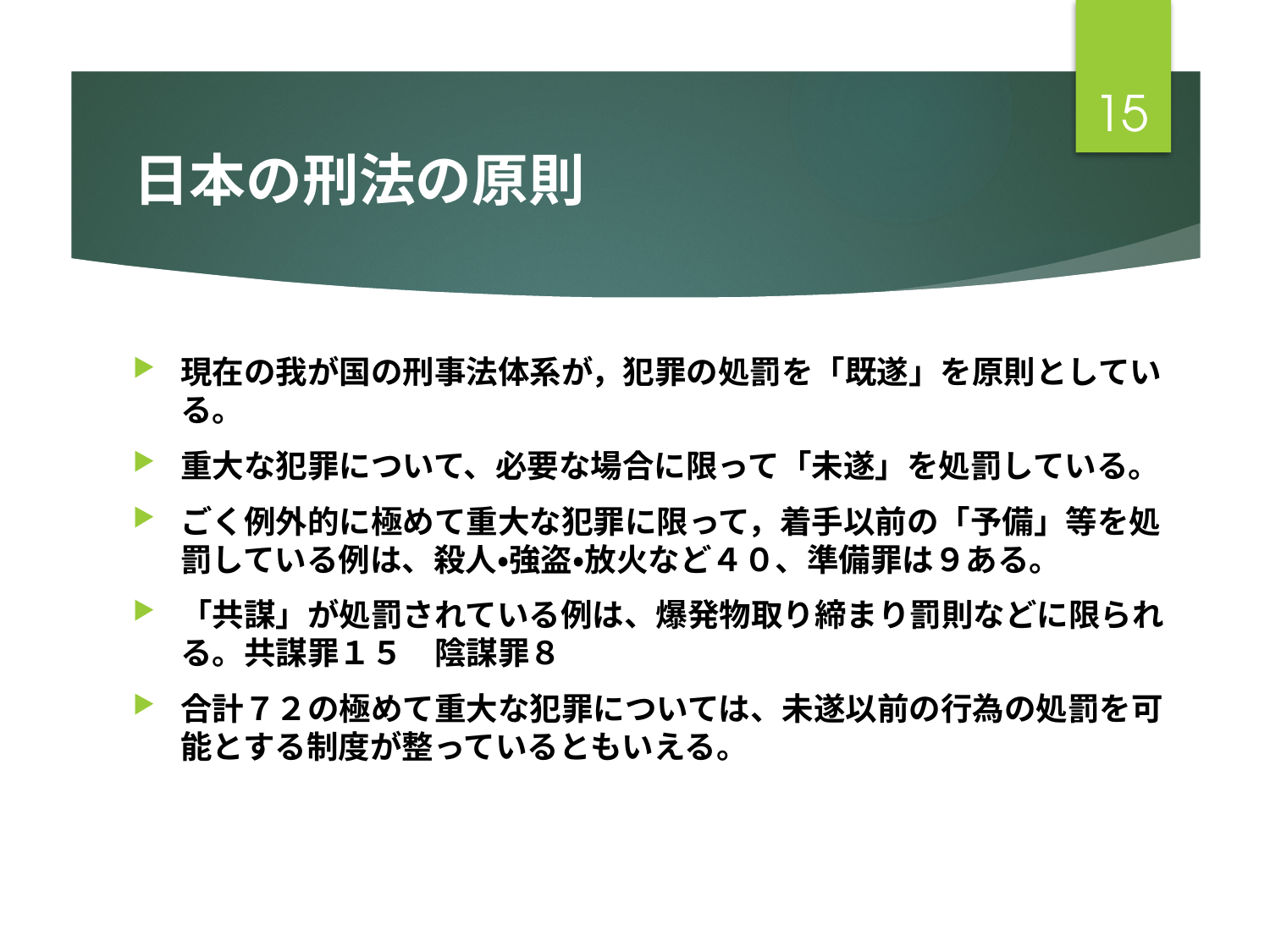

15
# 日本の刑法の原則
現在の我が国の刑事法体系が，犯罪の処罰を「既遂」を原則としている。
重大な犯罪について、必要な場合に限って「未遂」を処罰している。
ごく例外的に極めて重大な犯罪に限って，着手以前の「予備」等を処罰している例は、殺人・強盗・放火など４０、準備罪は９ある。
「共謀」が処罰されている例は、爆発物取り締まり罰則などに限られる。共謀罪１５　陰謀罪８
合計７２の極めて重大な犯罪については、未遂以前の行為の処罰を可能とする制度が整っているともいえる。